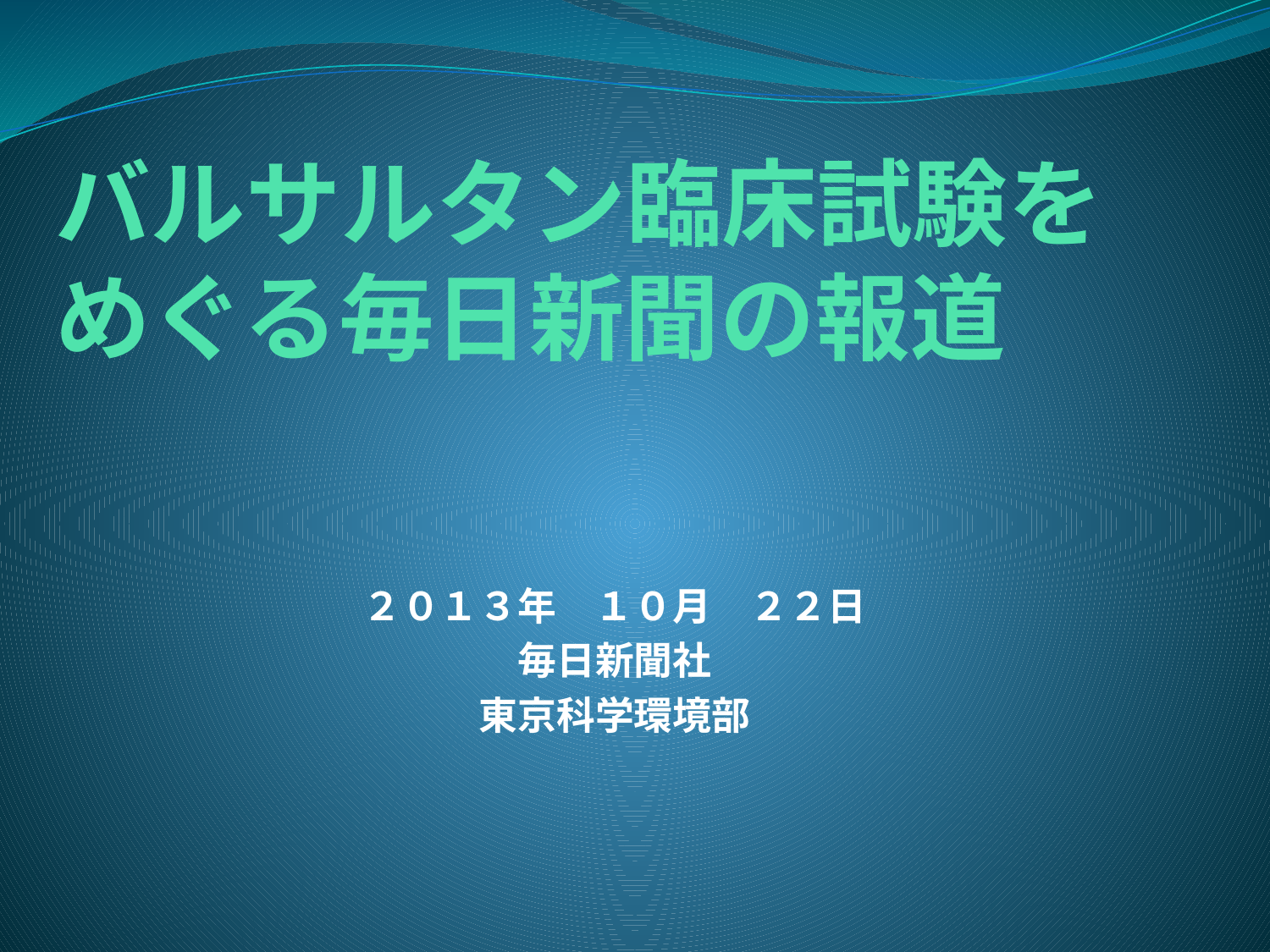

# バルサルタン臨床試験をめぐる毎日新聞の報道
２０１３年　１０月　２２日
毎日新聞社
東京科学環境部